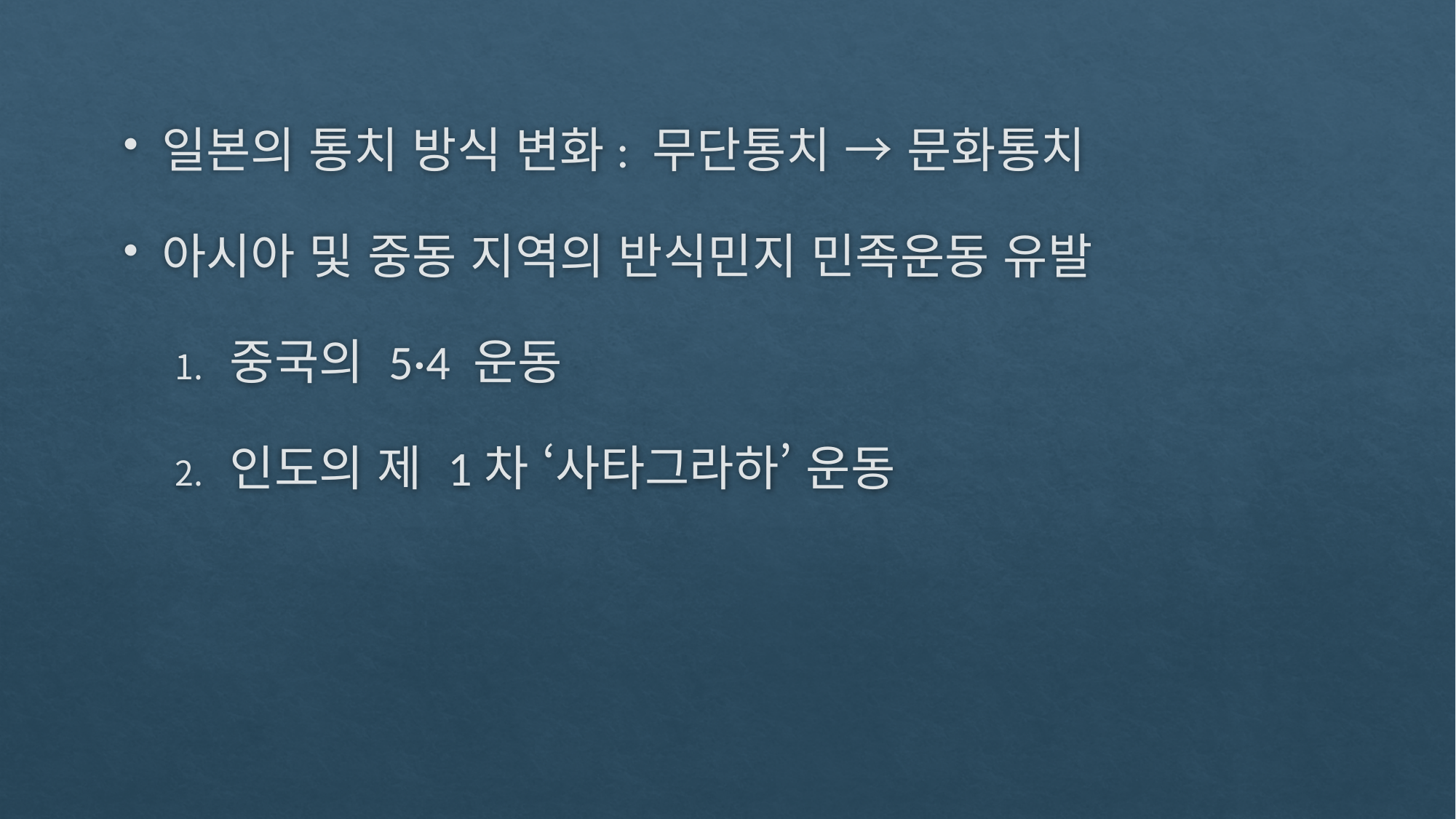

일본의 통치 방식 변화: 무단통치 → 문화통치
아시아 및 중동 지역의 반식민지 민족운동 유발
중국의 5·4 운동
인도의 제 1차 ‘사타그라하’ 운동